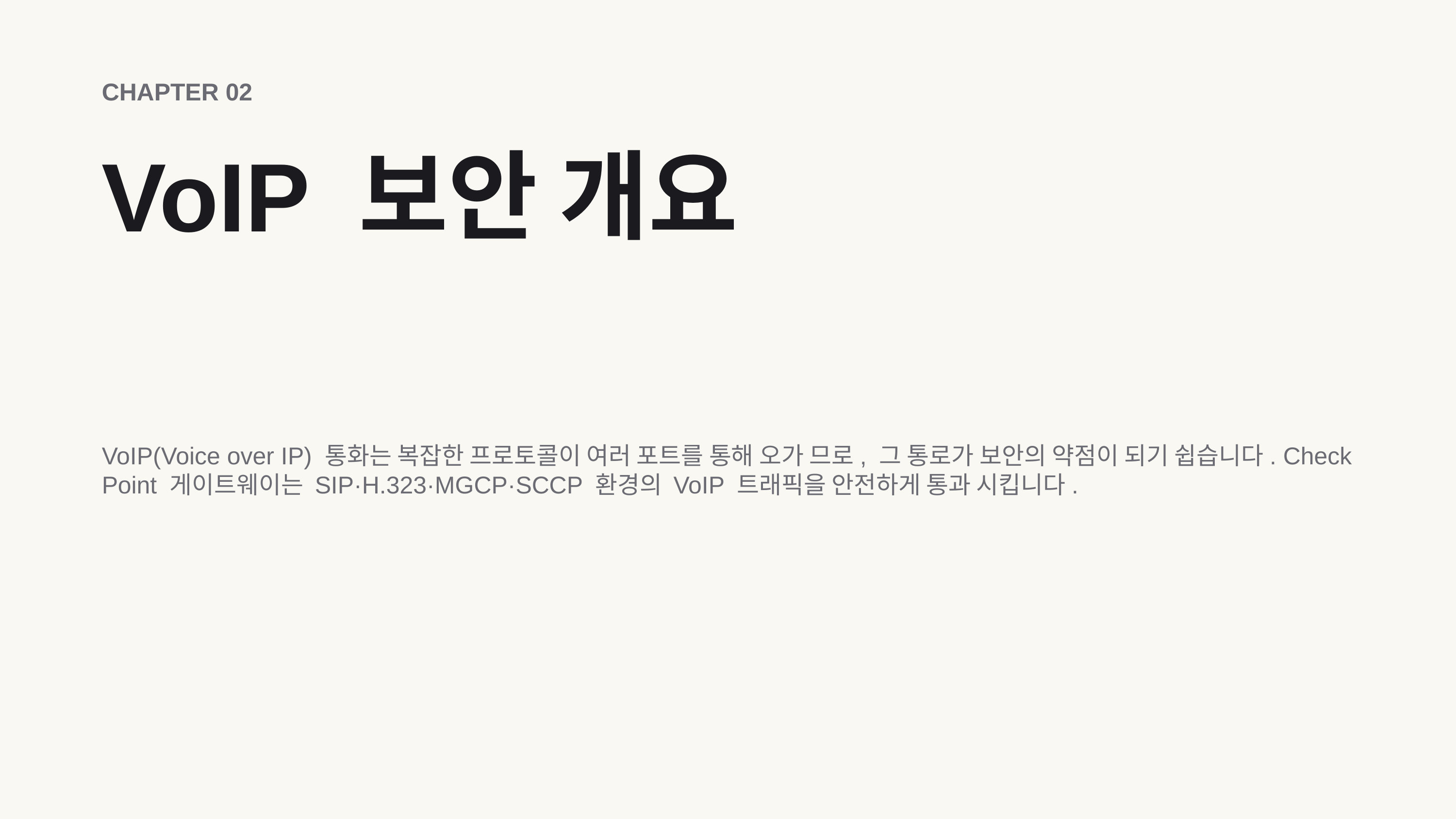

CHAPTER 02
VoIP 보안 개요
VoIP(Voice over IP) 통화는 복잡한 프로토콜이 여러 포트를 통해 오가 므로, 그 통로가 보안의 약점이 되기 쉽습니다. Check Point 게이트웨이는 SIP·H.323·MGCP·SCCP 환경의 VoIP 트래픽을 안전하게 통과 시킵니다.